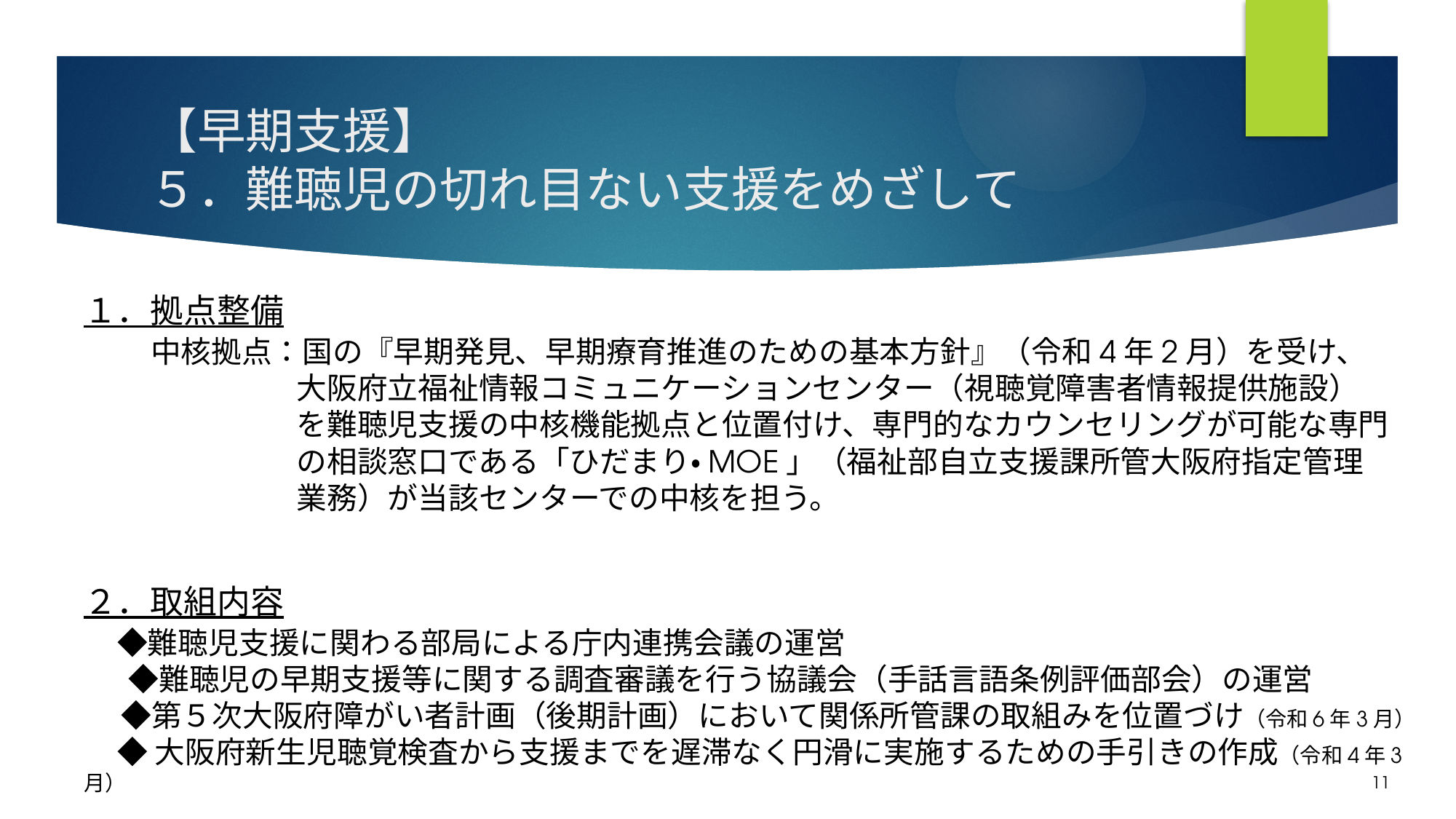

# 【早期支援】 ５．難聴児の切れ目ない支援をめざして
１．拠点整備
　　中核拠点：国の『早期発見、早期療育推進のための基本方針』（令和4年2月）を受け、
　　　　　　　大阪府立福祉情報コミュニケーションセンター（視聴覚障害者情報提供施設）
　　　　　　　を難聴児支援の中核機能拠点と位置付け、専門的なカウンセリングが可能な専門
　　　　　　　の相談窓口である「ひだまり・MOE」（福祉部自立支援課所管大阪府指定管理
　　　　　　　業務）が当該センターでの中核を担う。

２．取組内容
　◆難聴児支援に関わる部局による庁内連携会議の運営
 　◆難聴児の早期支援等に関する調査審議を行う協議会（手話言語条例評価部会）の運営
　 ◆第５次大阪府障がい者計画（後期計画）において関係所管課の取組みを位置づけ（令和6年3月）
       ◆大阪府新生児聴覚検査から支援までを遅滞なく円滑に実施するための手引きの作成（令和4年3月）
11